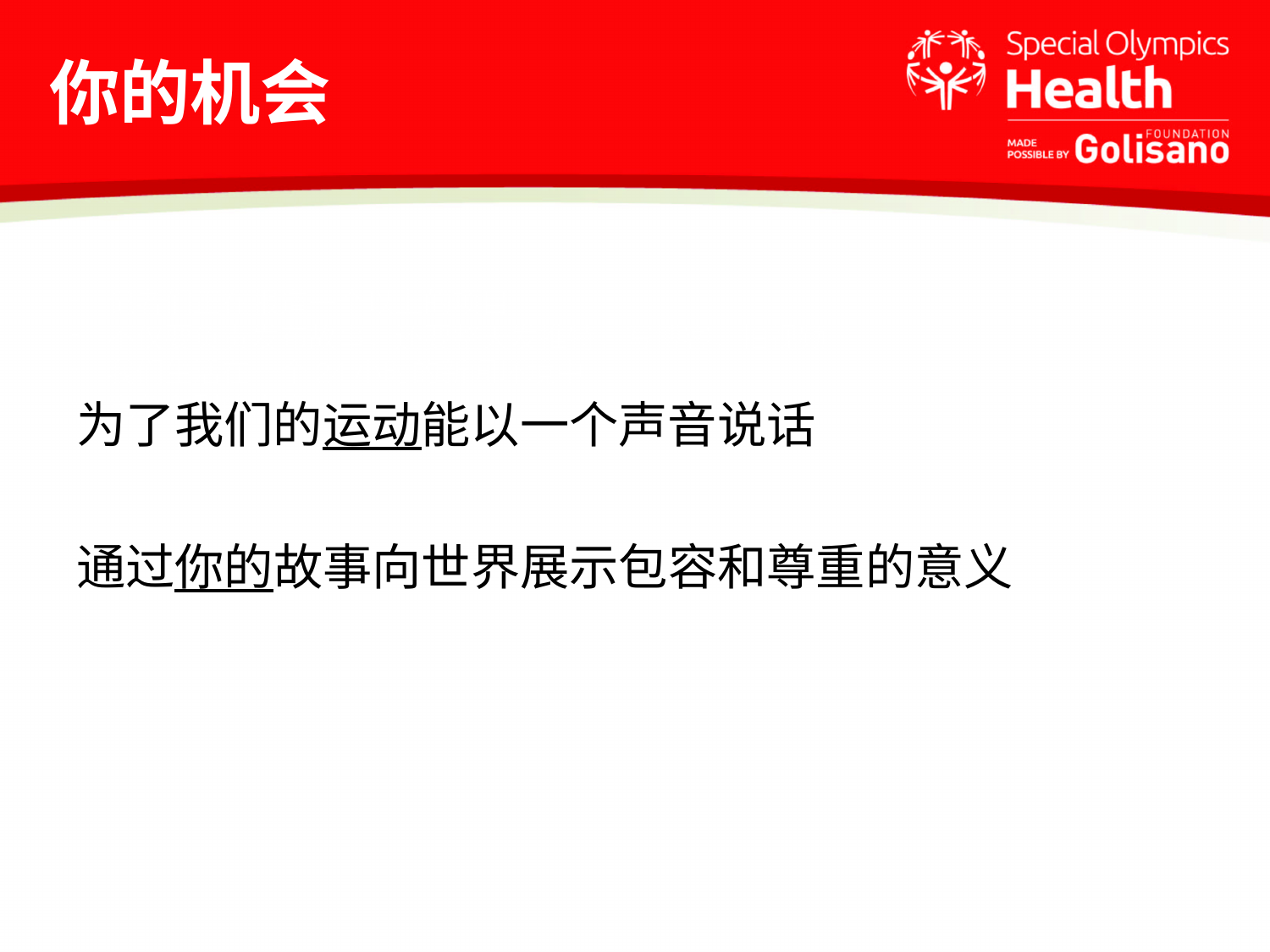

# 你的机会
记者们正在报道一个以上的项目
不仅要负责发布故事，还要整天发推特，写博客，拍视频
我们生活在一个24小时的新闻环境中
竞争激烈的内容

为了我们的运动能以一个声音说话

通过你的故事向世界展示包容和尊重的意义